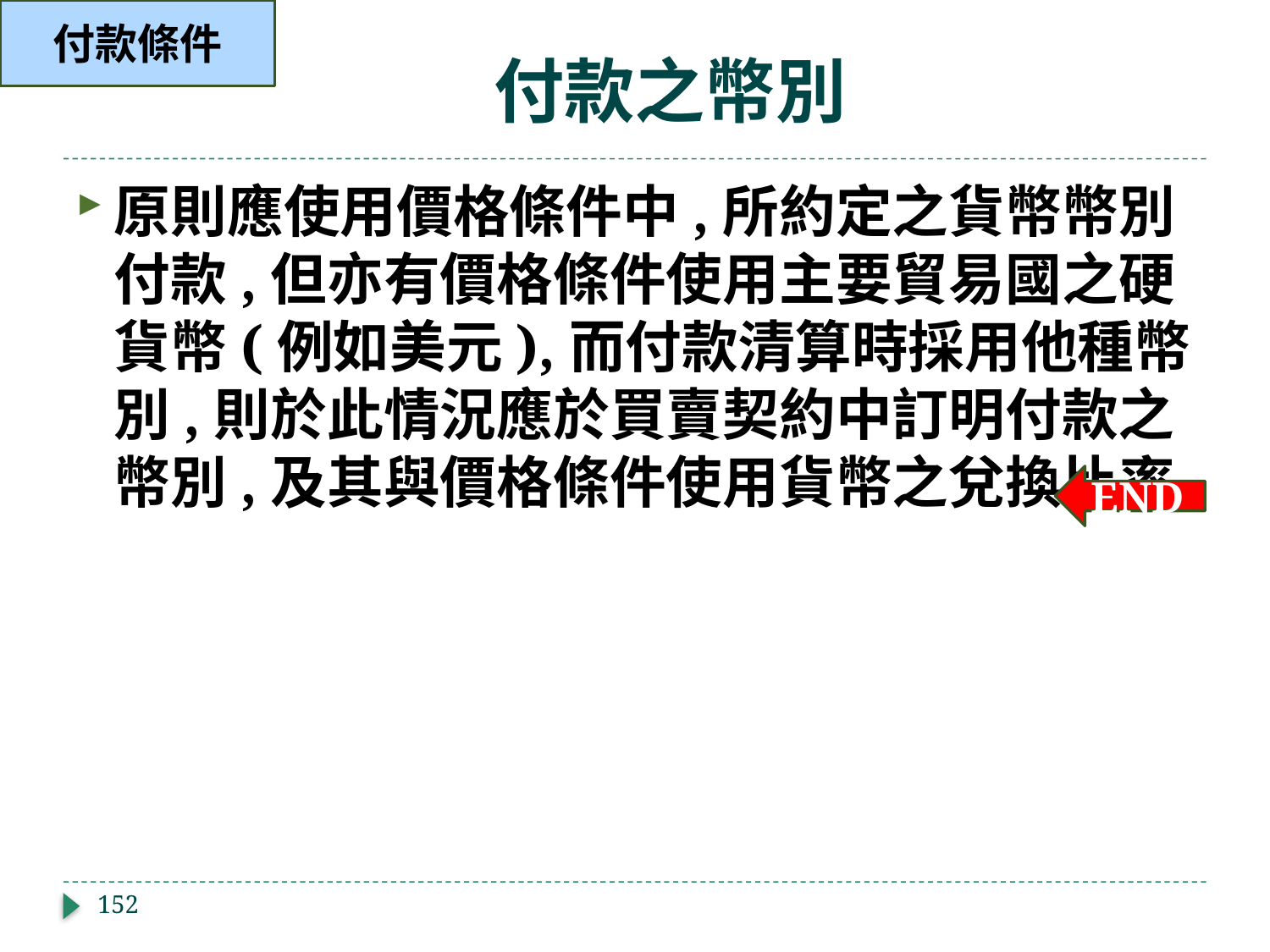

付款條件
# 付款之幣別
原則應使用價格條件中,所約定之貨幣幣別付款,但亦有價格條件使用主要貿易國之硬貨幣(例如美元),而付款清算時採用他種幣別,則於此情況應於買賣契約中訂明付款之幣別,及其與價格條件使用貨幣之兌換比率.
END
152